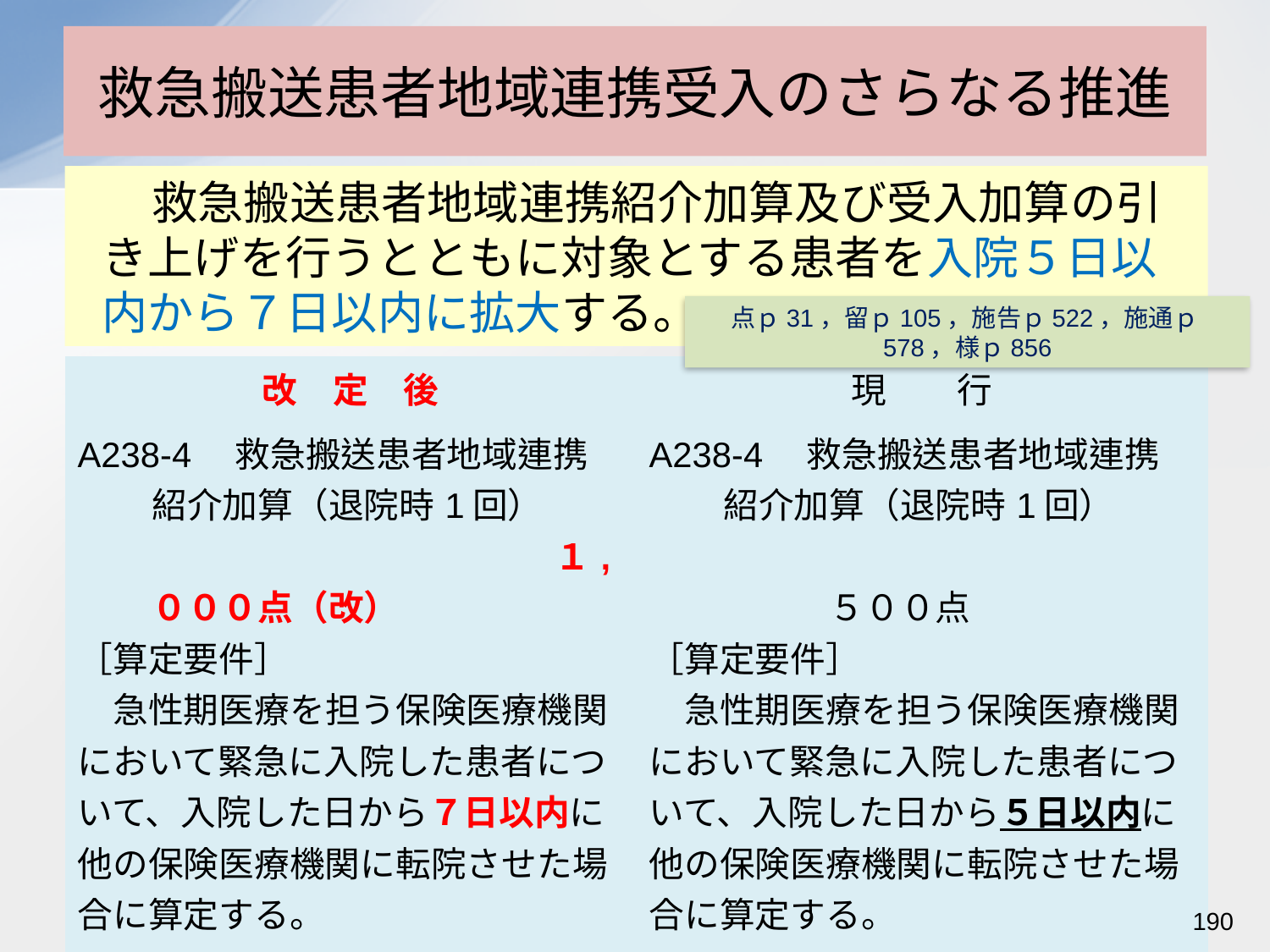

# 救急搬送患者地域連携受入のさらなる推進
救急搬送患者地域連携紹介加算及び受入加算の引き上げを行うとともに対象とする患者を入院５日以内から７日以内に拡大する。
点ｐ31，留ｐ105，施告ｐ522，施通ｐ578，様ｐ856
| 改　定　後 | 現　　行 |
| --- | --- |
| A238-4　救急搬送患者地域連携 紹介加算（退院時1回） 　　　　　　　　　　　　　１,０００点（改） ［算定要件］ 　急性期医療を担う保険医療機関において緊急に入院した患者について、入院した日から７日以内に他の保険医療機関に転院させた場合に算定する。 A238-5　救急搬送患者地域連携 受入加算（入院初日） 　　　　　　　　　　　　　２,０００点（改） | A238-4　救急搬送患者地域連携 紹介加算（退院時1回） 　　　　　　　　　　　　　　　　　　５００点 ［算定要件］ 　急性期医療を担う保険医療機関において緊急に入院した患者について、入院した日から５日以内に他の保険医療機関に転院させた場合に算定する。 A238-5　救急搬送患者地域連携 受入加算（入院初日） 　　　　　　　　　　　　　　　 　１,０００点 |
190